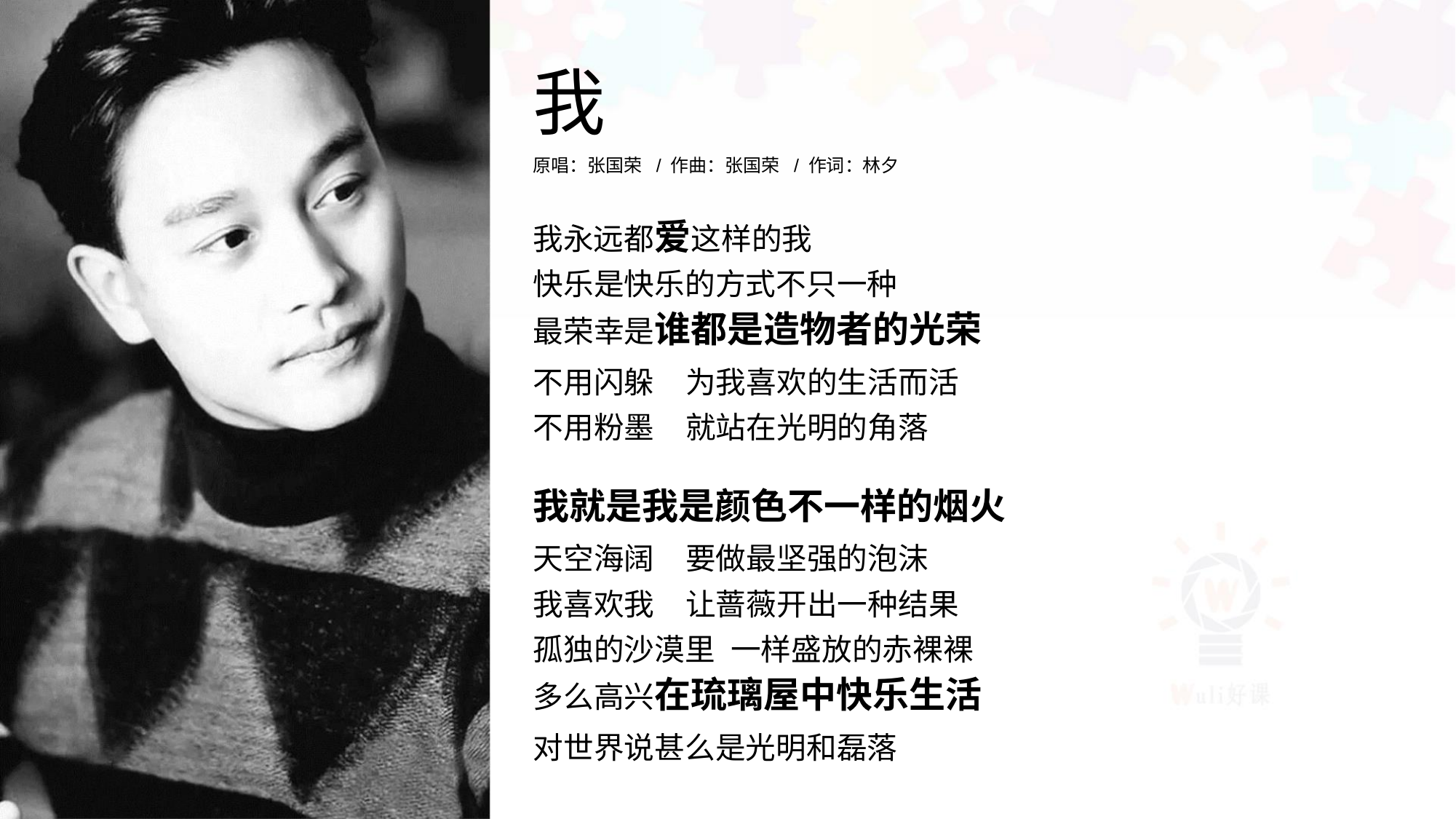

我
原唱：张国荣 / 作曲：张国荣 / 作词：林夕
我永远都爱这样的我
快乐是快乐的方式不只一种
最荣幸是谁都是造物者的光荣
不用闪躲 为我喜欢的生活而活
不用粉墨 就站在光明的角落
我就是我是颜色不一样的烟火
天空海阔 要做最坚强的泡沫
我喜欢我 让蔷薇开出一种结果
孤独的沙漠里 一样盛放的赤裸裸
多么高兴在琉璃屋中快乐生活
对世界说甚么是光明和磊落